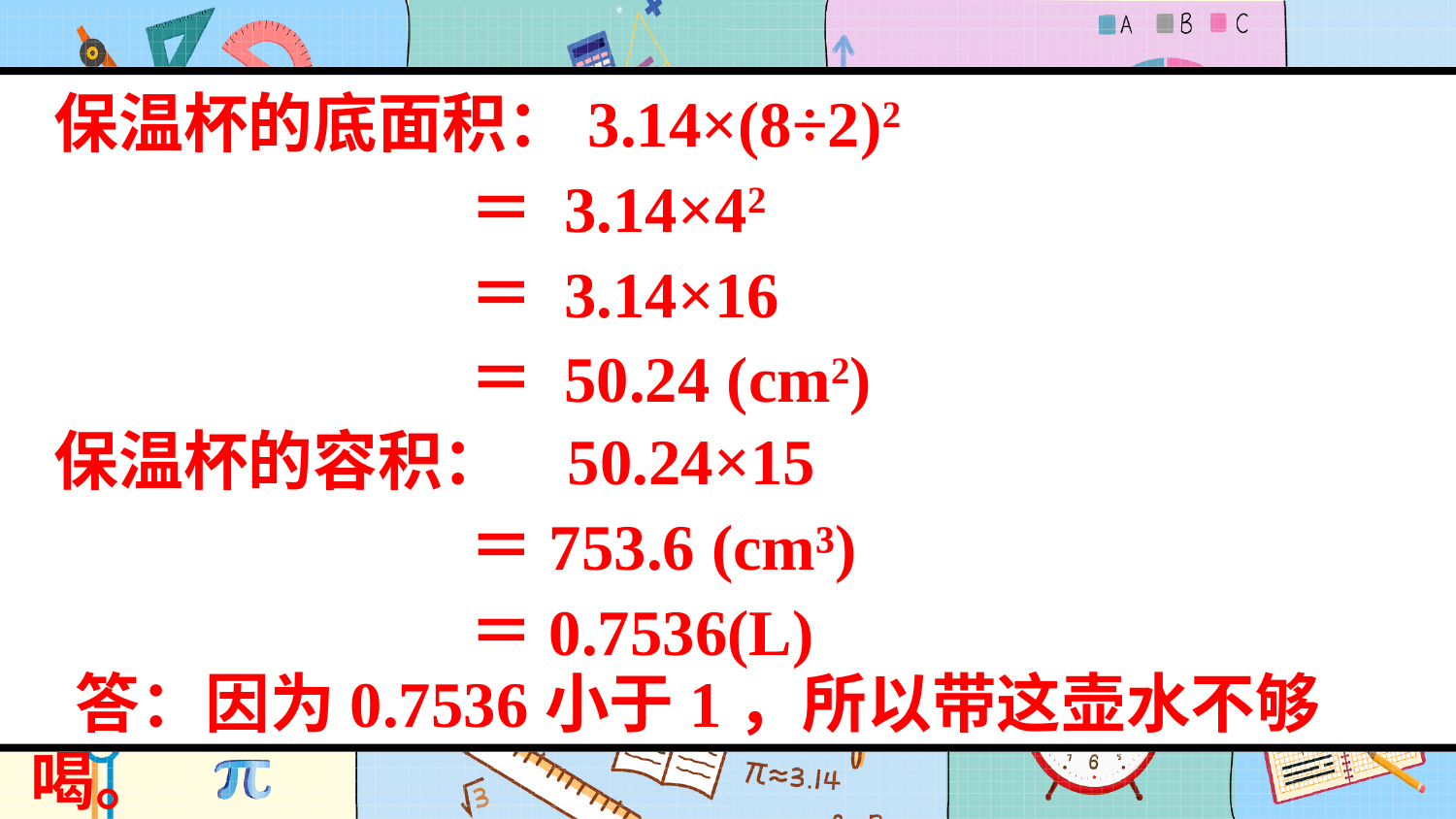

保温杯的底面积：3.14×(8÷2)2
                           ＝ 3.14×42
                           ＝ 3.14×16
                           ＝ 50.24 (cm2)
保温杯的容积：   50.24×15
                           ＝753.6 (cm³)
                           ＝0.7536(L)
  答：因为0.7536小于1，所以带这壶水不够喝。